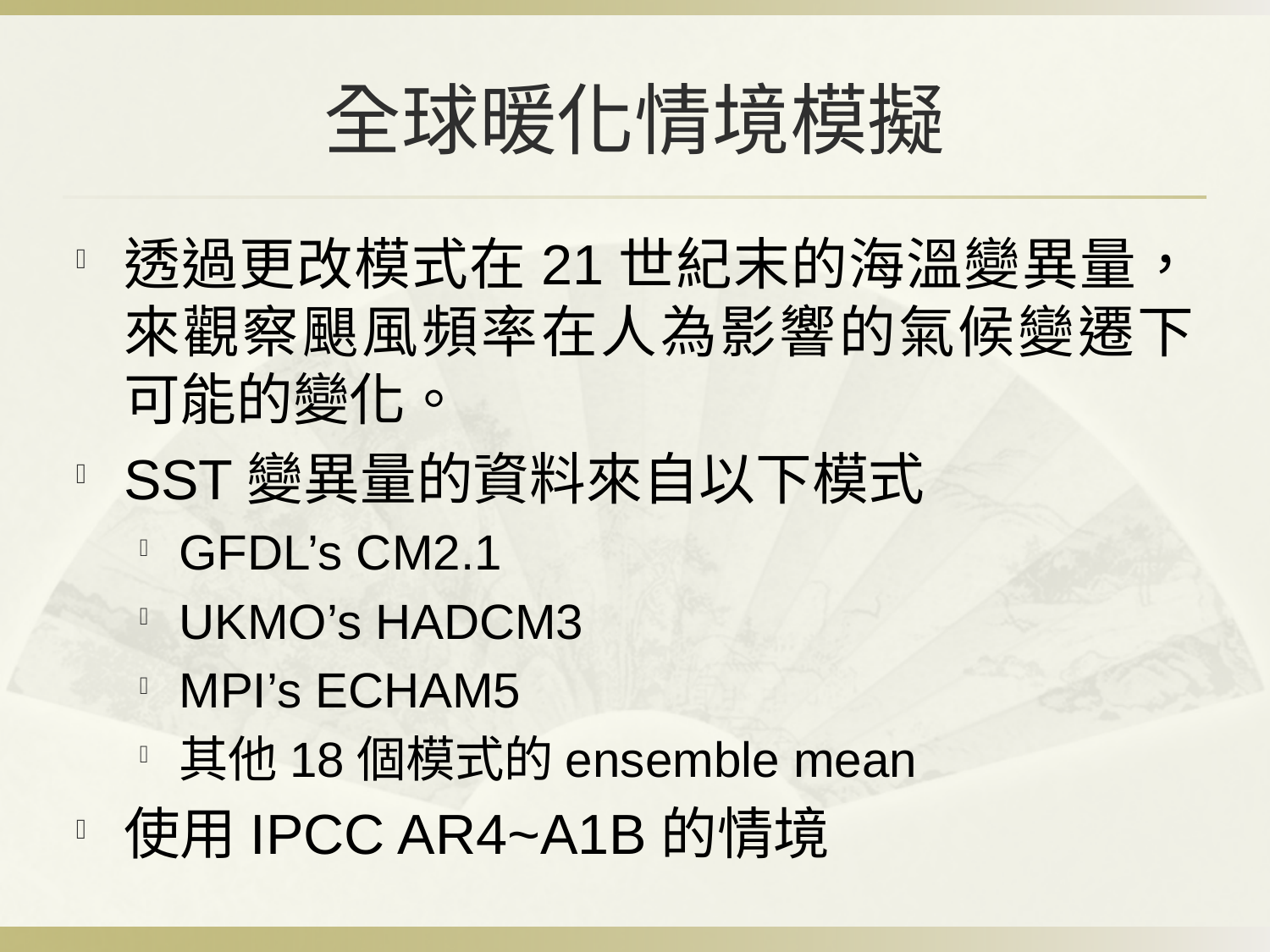

# 全球暖化情境模擬
透過更改模式在21世紀末的海溫變異量，來觀察颶風頻率在人為影響的氣候變遷下可能的變化。
SST變異量的資料來自以下模式
GFDL’s CM2.1
UKMO’s HADCM3
MPI’s ECHAM5
其他18個模式的ensemble mean
使用IPCC AR4~A1B的情境